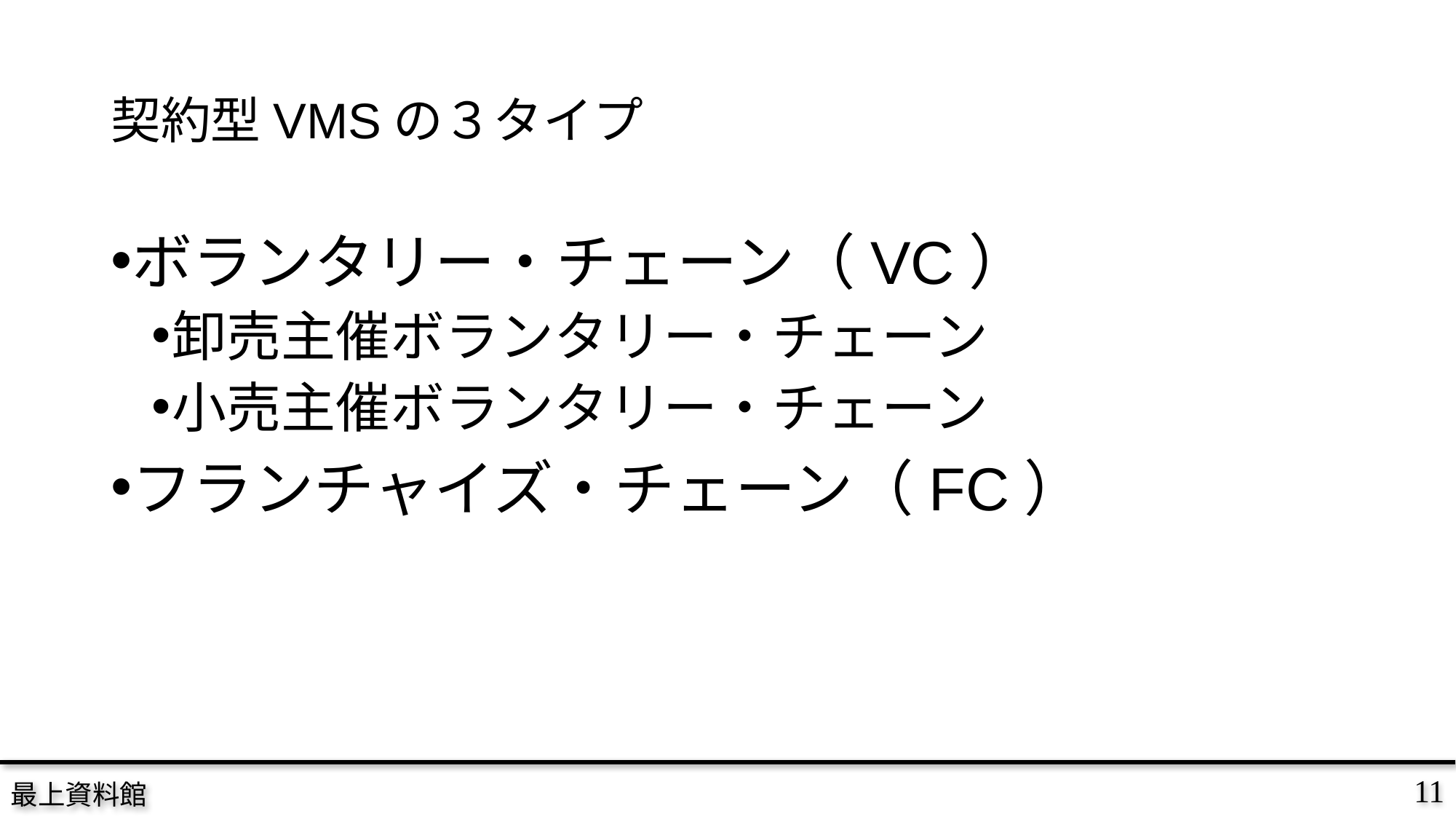

# 契約型VMSの３タイプ
ボランタリー・チェーン（VC）
卸売主催ボランタリー・チェーン
小売主催ボランタリー・チェーン
フランチャイズ・チェーン（FC）